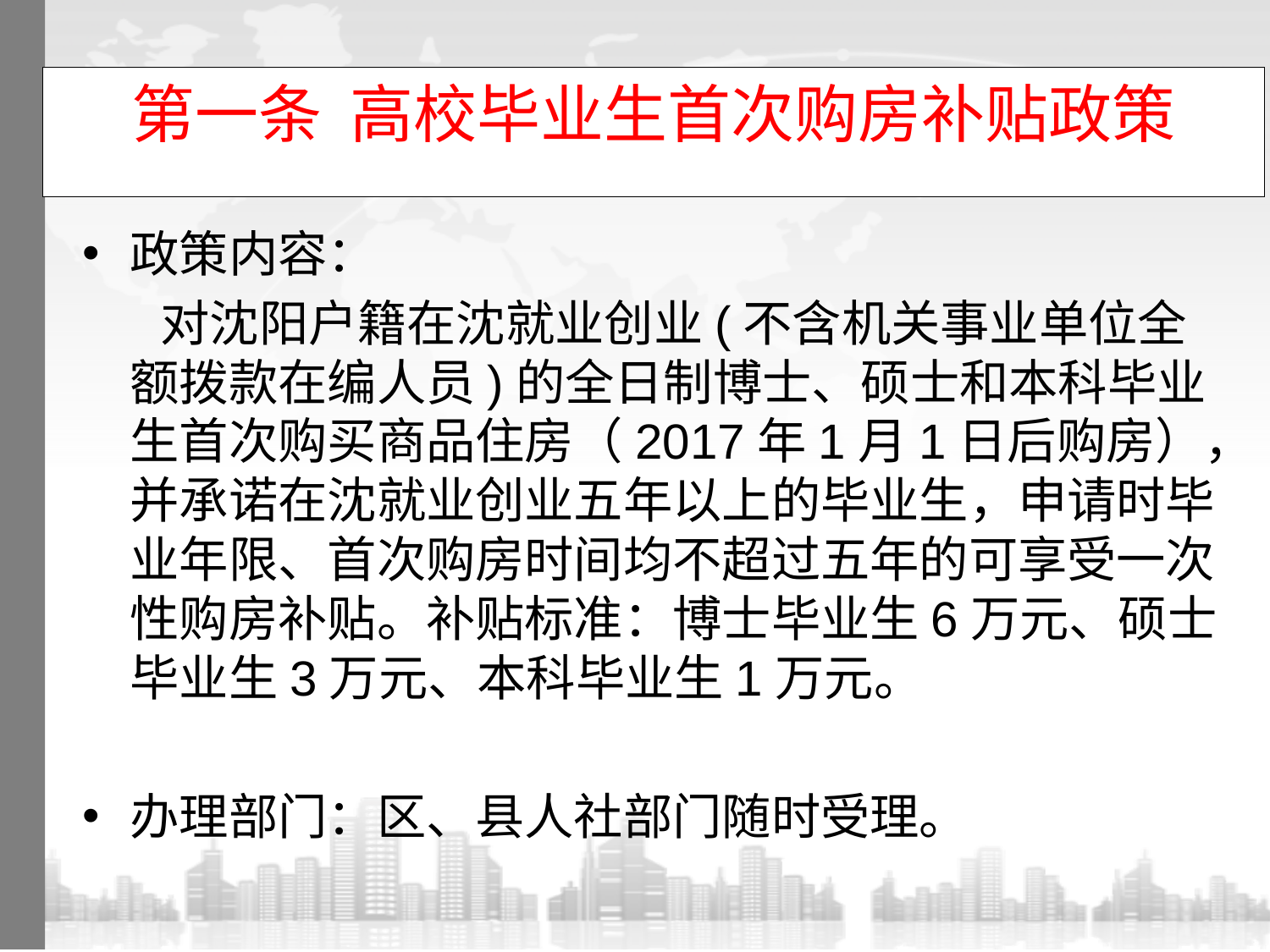

# 第一条  高校毕业生首次购房补贴政策
政策内容：
      对沈阳户籍在沈就业创业(不含机关事业单位全额拨款在编人员)的全日制博士、硕士和本科毕业生首次购买商品住房（2017年1月1日后购房），并承诺在沈就业创业五年以上的毕业生，申请时毕业年限、首次购房时间均不超过五年的可享受一次性购房补贴。补贴标准：博士毕业生6万元、硕士毕业生3万元、本科毕业生1万元。

办理部门：区、县人社部门随时受理。